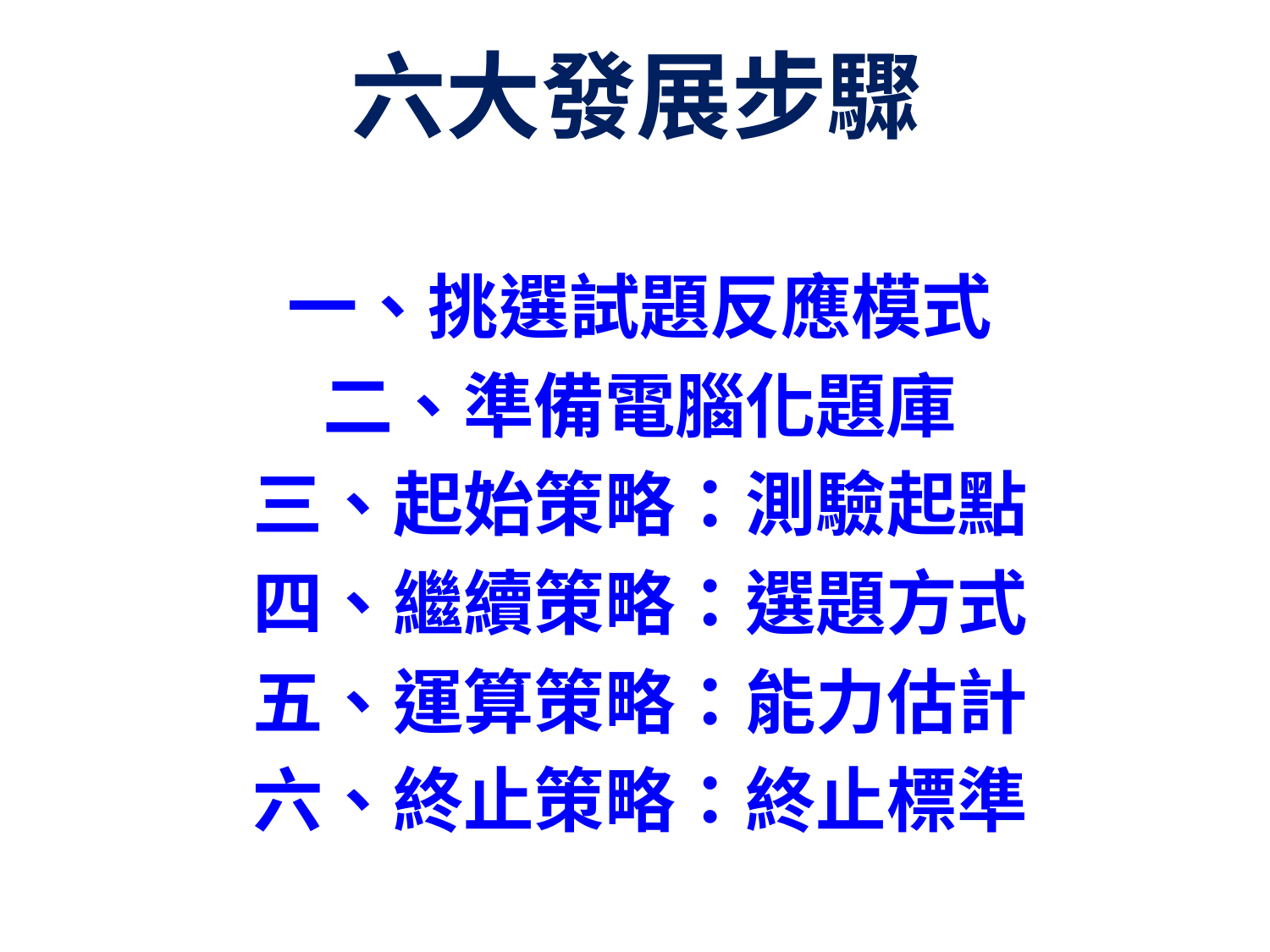

# 六大發展步驟
一、挑選試題反應模式
二、準備電腦化題庫
三、起始策略：測驗起點
四、繼續策略：選題方式
五、運算策略：能力估計
六、終止策略：終止標準